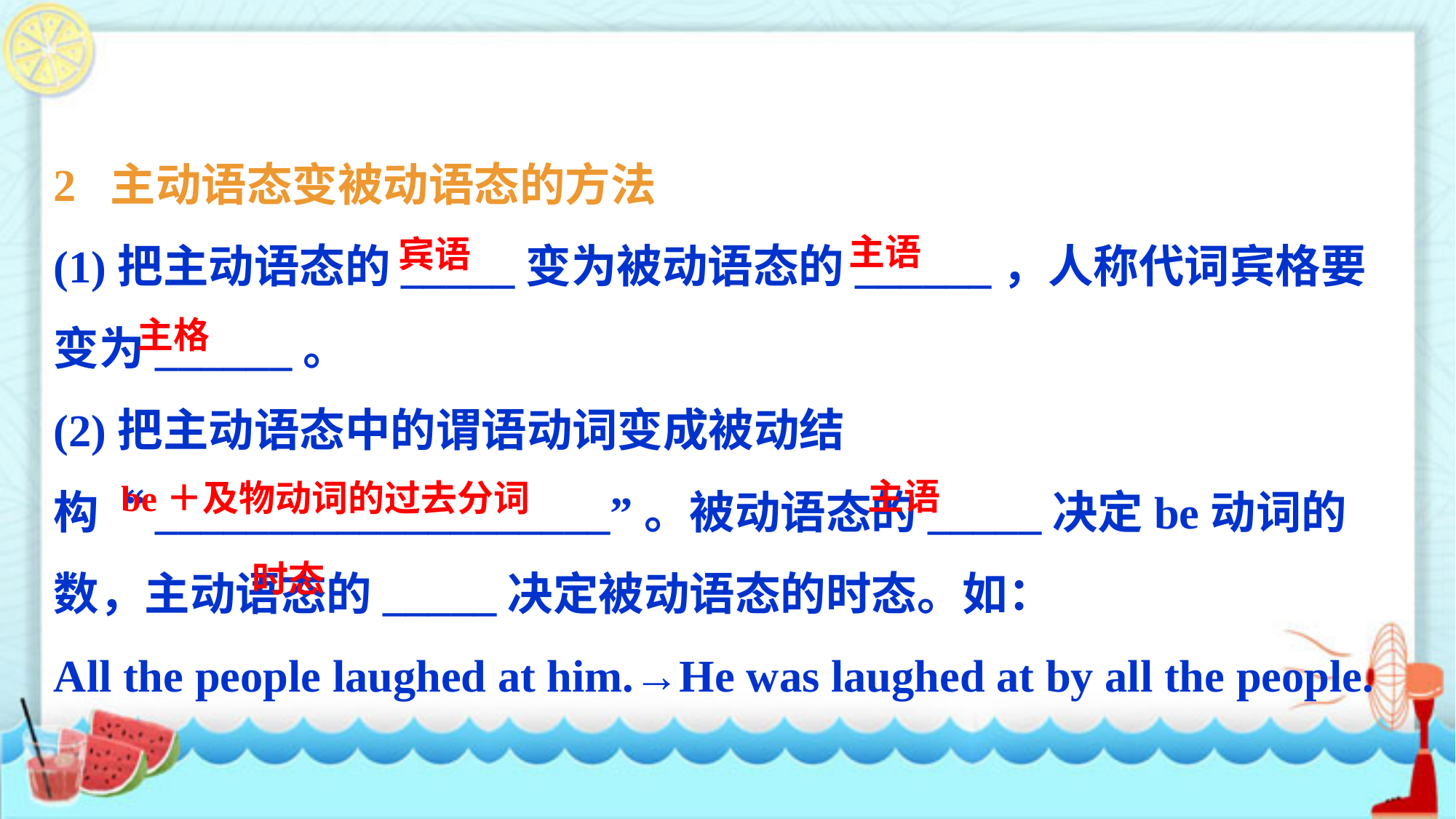

2  主动语态变被动语态的方法
(1)把主动语态的_____变为被动语态的______，人称代词宾格要变为______。
(2)把主动语态中的谓语动词变成被动结构“____________________”。被动语态的_____决定be动词的数，主动语态的_____决定被动语态的时态。如：
All the people laughed at him.→He was laughed at by all the people.
主语
宾语
主格
主语
be＋及物动词的过去分词
时态